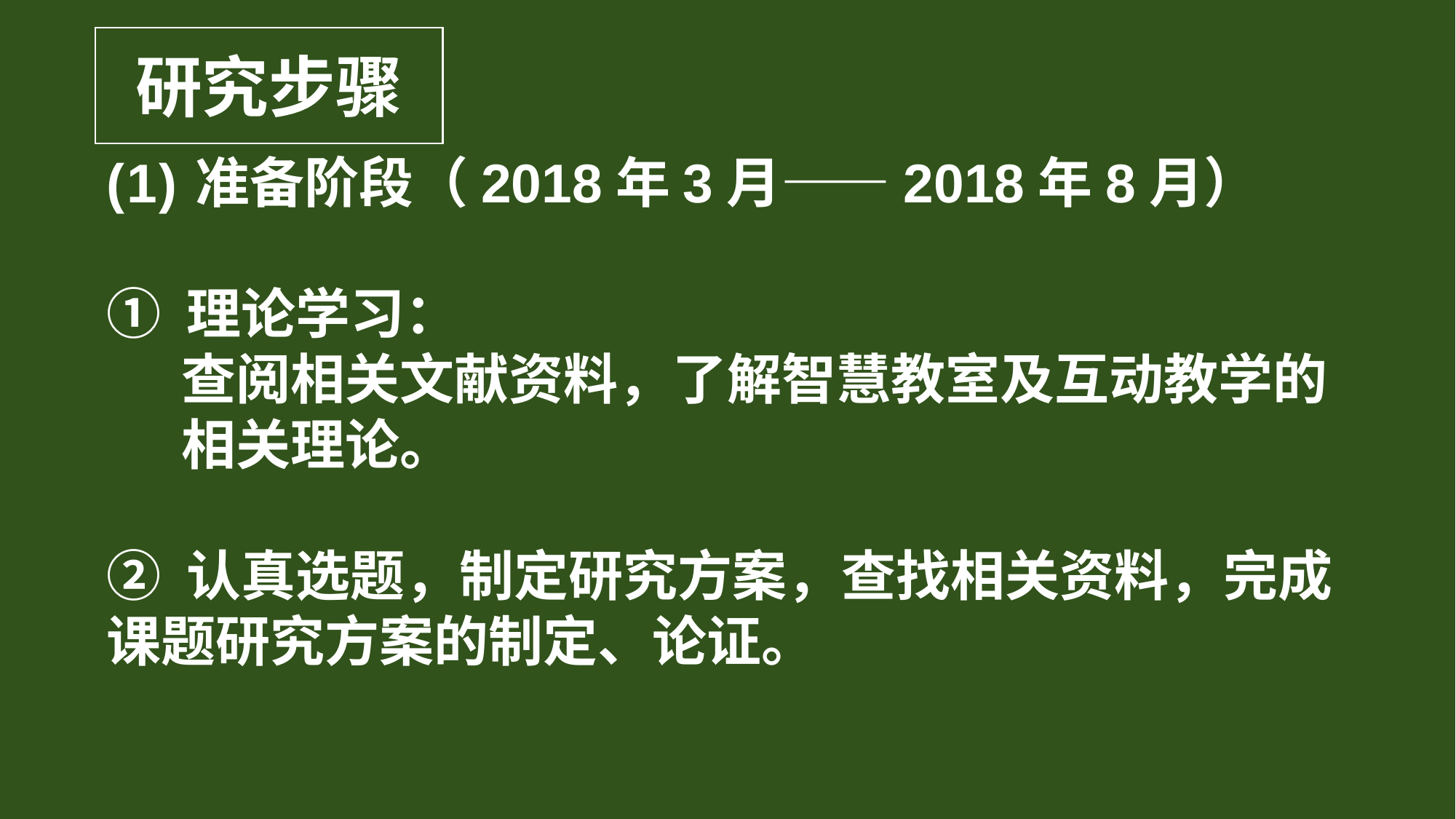

研究步骤
准备阶段（2018年3月——2018年8月）

① 理论学习：
     查阅相关文献资料，了解智慧教室及互动教学的
     相关理论。

② 认真选题，制定研究方案，查找相关资料，完成课题研究方案的制定、论证。